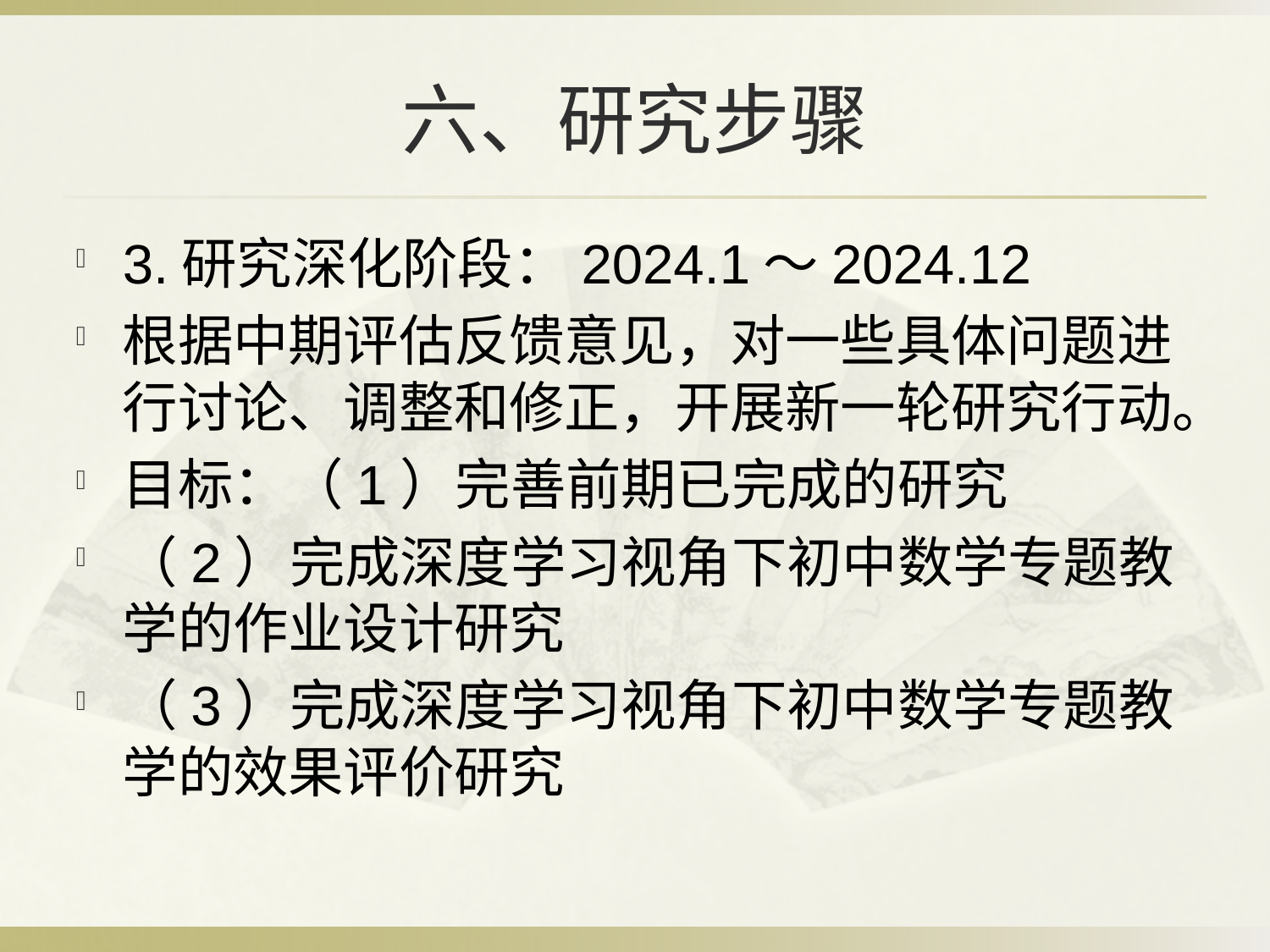

# 六、研究步骤
3.研究深化阶段：2024.1～2024.12
根据中期评估反馈意见，对一些具体问题进行讨论、调整和修正，开展新一轮研究行动。
目标：（1）完善前期已完成的研究
（2）完成深度学习视角下初中数学专题教学的作业设计研究
（3）完成深度学习视角下初中数学专题教学的效果评价研究